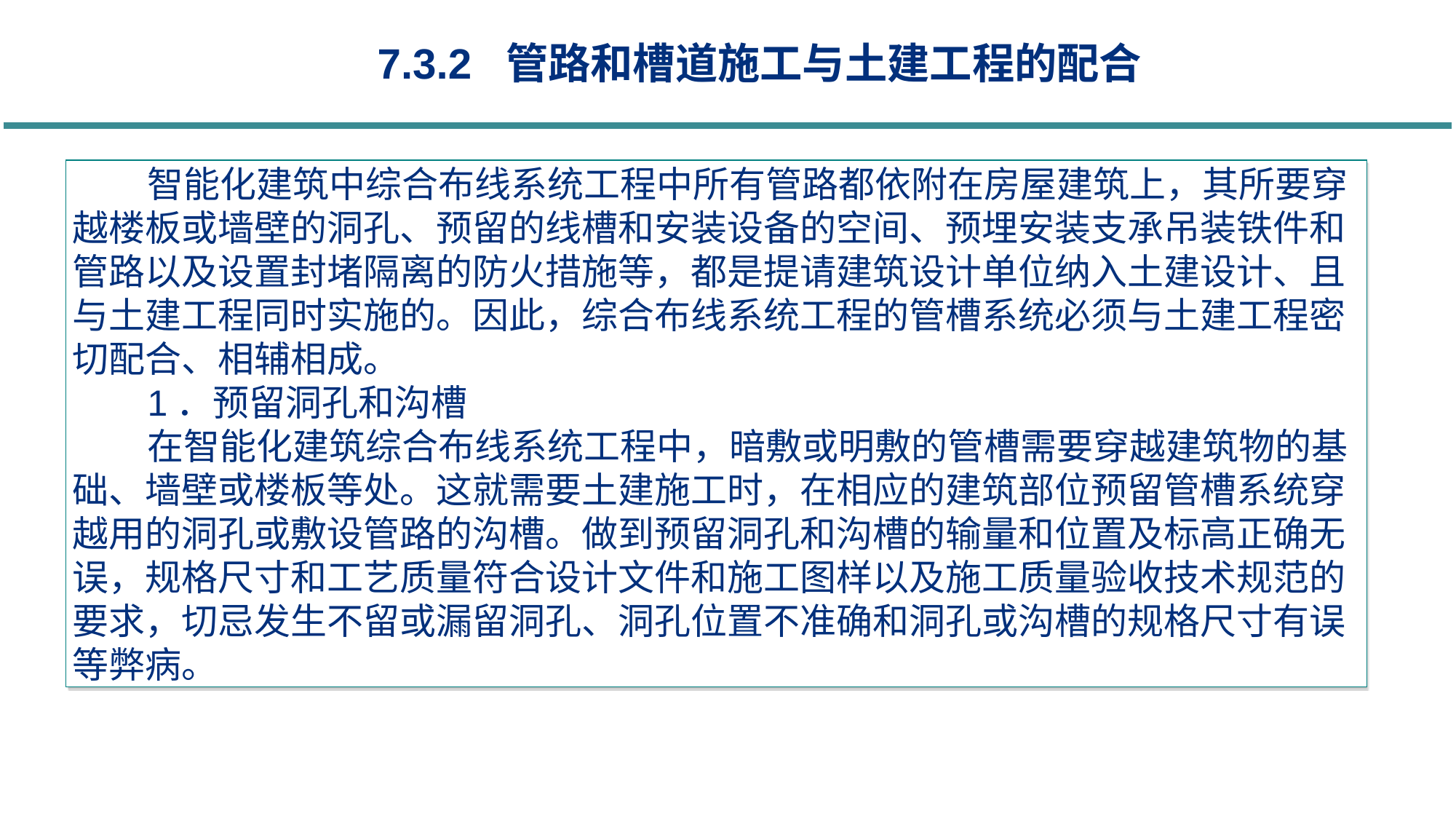

7.3.2  管路和槽道施工与土建工程的配合
智能化建筑中综合布线系统工程中所有管路都依附在房屋建筑上，其所要穿越楼板或墙壁的洞孔、预留的线槽和安装设备的空间、预埋安装支承吊装铁件和管路以及设置封堵隔离的防火措施等，都是提请建筑设计单位纳入土建设计、且与土建工程同时实施的。因此，综合布线系统工程的管槽系统必须与土建工程密切配合、相辅相成。
1．预留洞孔和沟槽
在智能化建筑综合布线系统工程中，暗敷或明敷的管槽需要穿越建筑物的基础、墙壁或楼板等处。这就需要土建施工时，在相应的建筑部位预留管槽系统穿越用的洞孔或敷设管路的沟槽。做到预留洞孔和沟槽的输量和位置及标高正确无误，规格尺寸和工艺质量符合设计文件和施工图样以及施工质量验收技术规范的要求，切忌发生不留或漏留洞孔、洞孔位置不准确和洞孔或沟槽的规格尺寸有误等弊病。